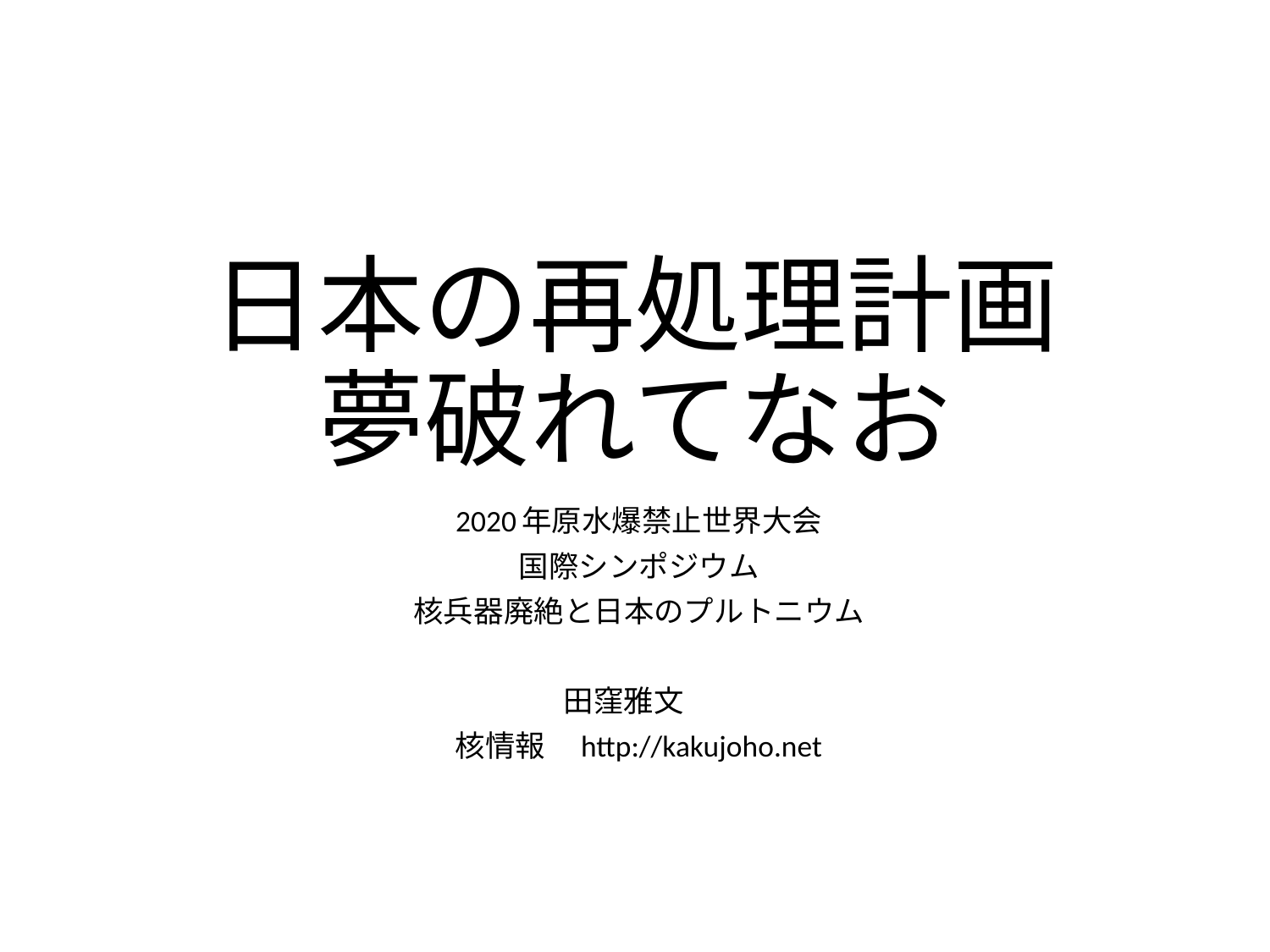

# 日本の再処理計画 夢破れてなお
2020年原水爆禁止世界大会
国際シンポジウム
核兵器廃絶と日本のプルトニウム

田窪雅文
核情報　http://kakujoho.net